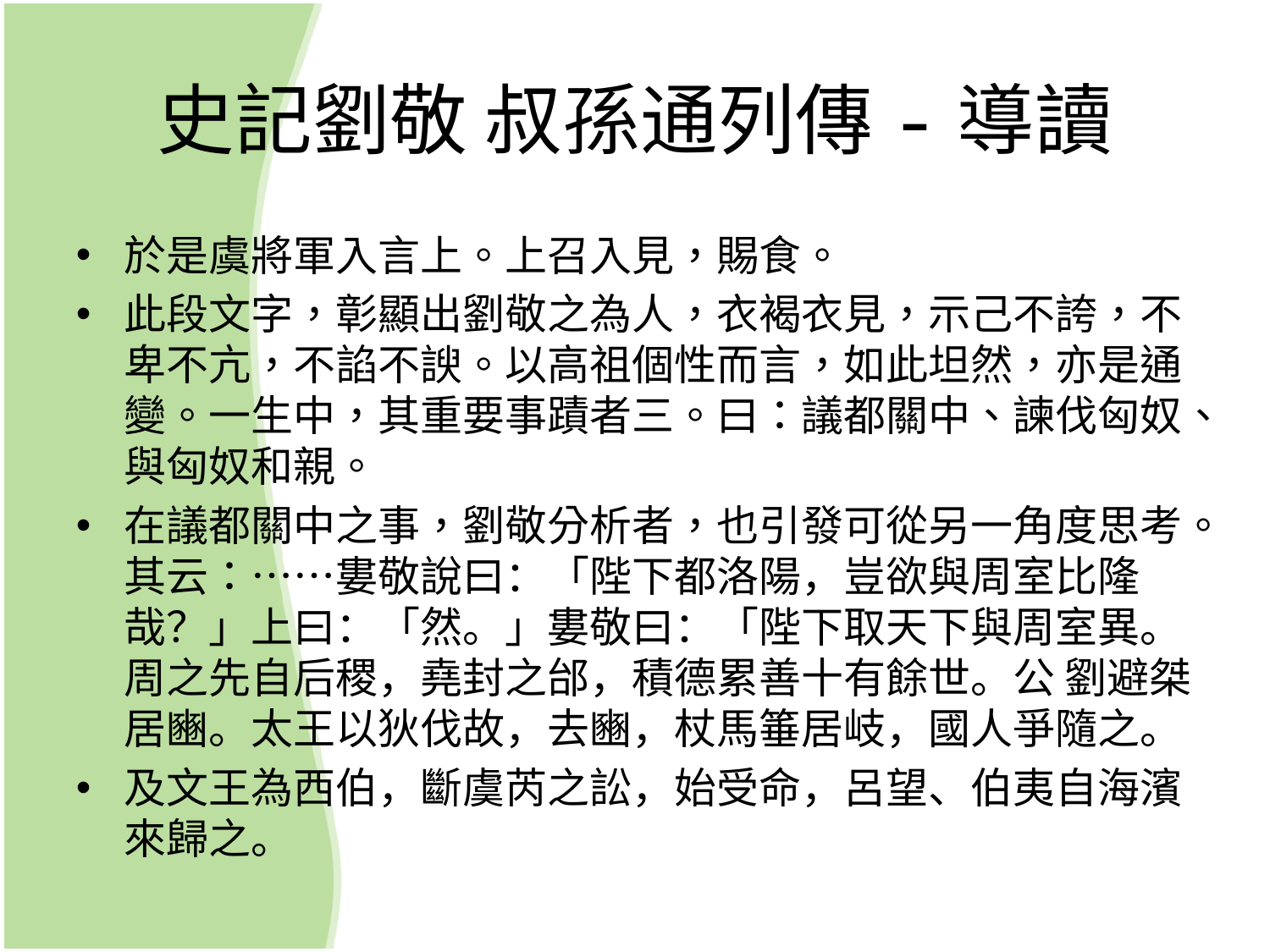

# 史記劉敬 叔孫通列傳-導讀
於是虞將軍入言上。上召入見，賜食。
此段文字，彰顯出劉敬之為人，衣褐衣見，示己不誇，不卑不亢，不諂不諛。以高祖個性而言，如此坦然，亦是通變。一生中，其重要事蹟者三。曰：議都關中、諫伐匈奴、與匈奴和親。
在議都關中之事，劉敬分析者，也引發可從另一角度思考。其云：……婁敬說曰：「陛下都洛陽，豈欲與周室比隆哉？」上曰：「然。」婁敬曰：「陛下取天下與周室異。周之先自后稷，堯封之邰，積德累善十有餘世。公 劉避桀居豳。太王以狄伐故，去豳，杖馬箠居岐，國人爭隨之。
及文王為西伯，斷虞芮之訟，始受命，呂望、伯夷自海濱來歸之。